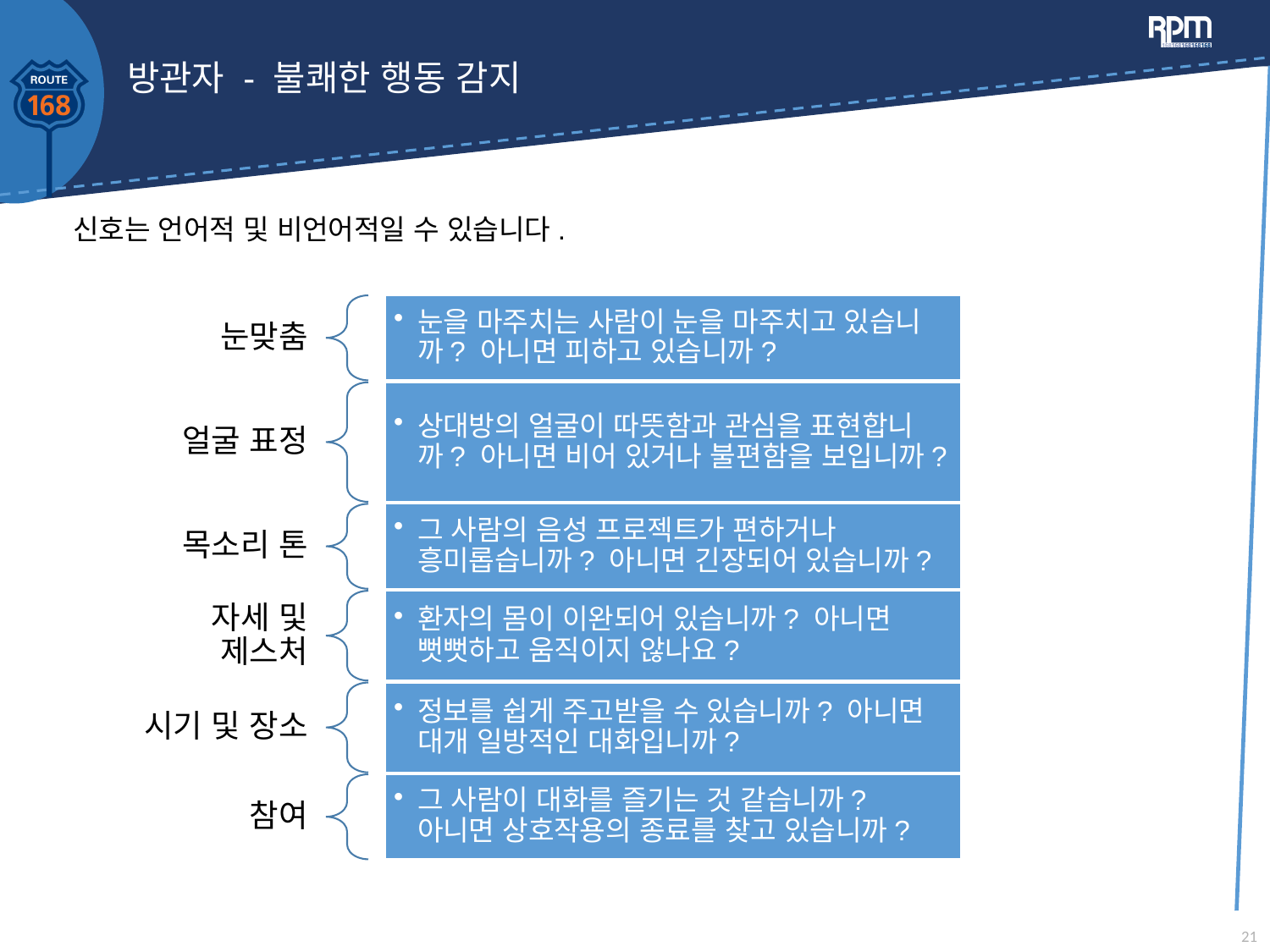

# 방관자 - 불쾌한 행동 감지
신호는 언어적 및 비언어적일 수 있습니다.

눈맞춤
눈을 마주치는 사람이 눈을 마주치고 있습니까? 아니면 피하고 있습니까?
얼굴 표정
상대방의 얼굴이 따뜻함과 관심을 표현합니까? 아니면 비어 있거나 불편함을 보입니까?
목소리 톤
그 사람의 음성 프로젝트가 편하거나 흥미롭습니까? 아니면 긴장되어 있습니까?
자세 및 제스처
환자의 몸이 이완되어 있습니까? 아니면 뻣뻣하고 움직이지 않나요?
시기 및 장소
정보를 쉽게 주고받을 수 있습니까? 아니면 대개 일방적인 대화입니까?
참여
그 사람이 대화를 즐기는 것 같습니까? 아니면 상호작용의 종료를 찾고 있습니까?
21